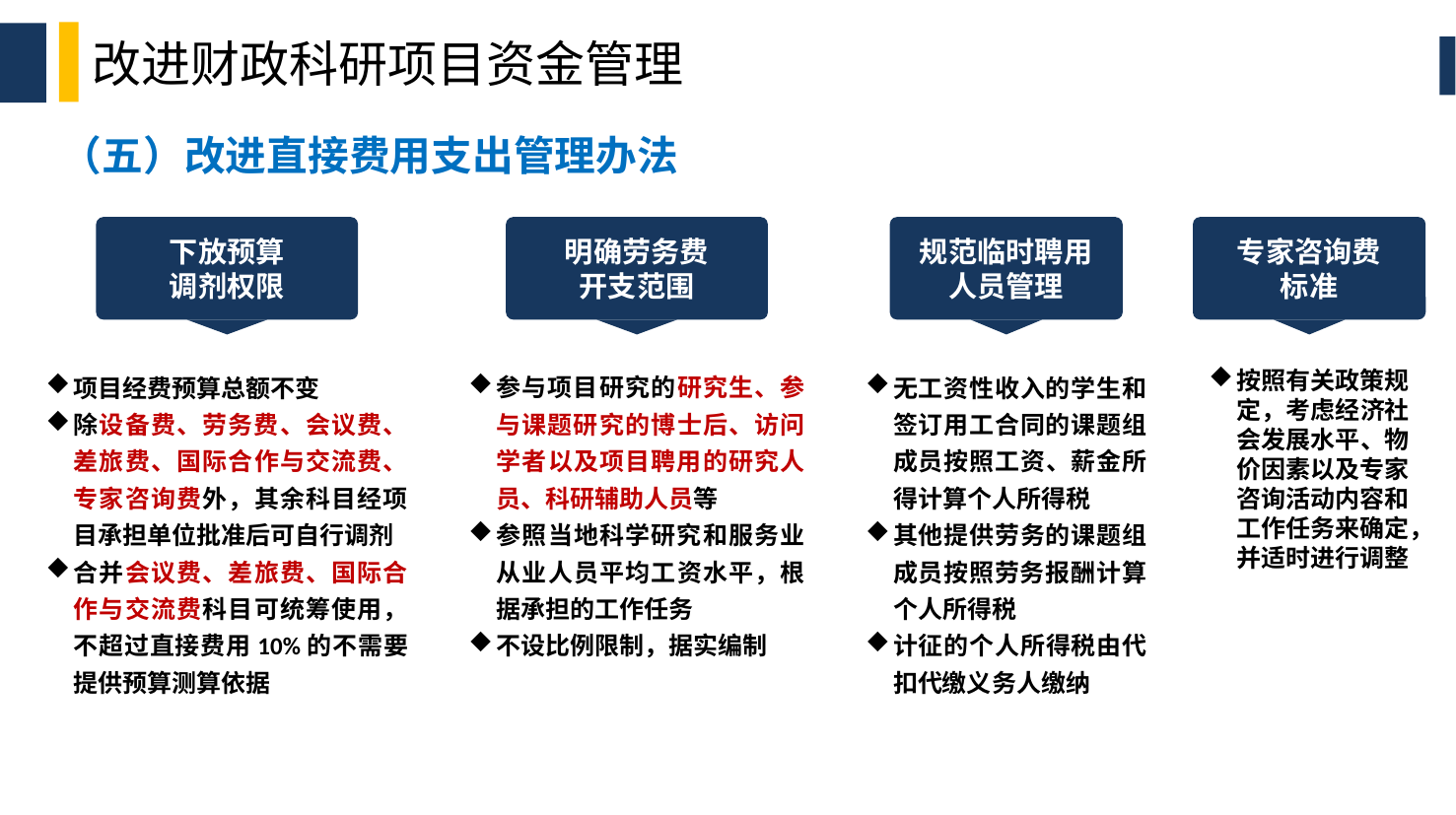

改进财政科研项目资金管理

（五）改进直接费用支出管理办法
下放预算
调剂权限

明确劳务费
开支范围

规范临时聘用
人员管理

专家咨询费
标准

项目经费预算总额不变
除设备费、劳务费、会议费、差旅费、国际合作与交流费、专家咨询费外，其余科目经项目承担单位批准后可自行调剂
合并会议费、差旅费、国际合作与交流费科目可统筹使用，不超过直接费用10%的不需要提供预算测算依据
参与项目研究的研究生、参与课题研究的博士后、访问学者以及项目聘用的研究人员、科研辅助人员等
参照当地科学研究和服务业从业人员平均工资水平，根据承担的工作任务
不设比例限制，据实编制
无工资性收入的学生和签订用工合同的课题组成员按照工资、薪金所得计算个人所得税
其他提供劳务的课题组成员按照劳务报酬计算个人所得税
计征的个人所得税由代扣代缴义务人缴纳
按照有关政策规定，考虑经济社会发展水平、物价因素以及专家咨询活动内容和工作任务来确定，并适时进行调整